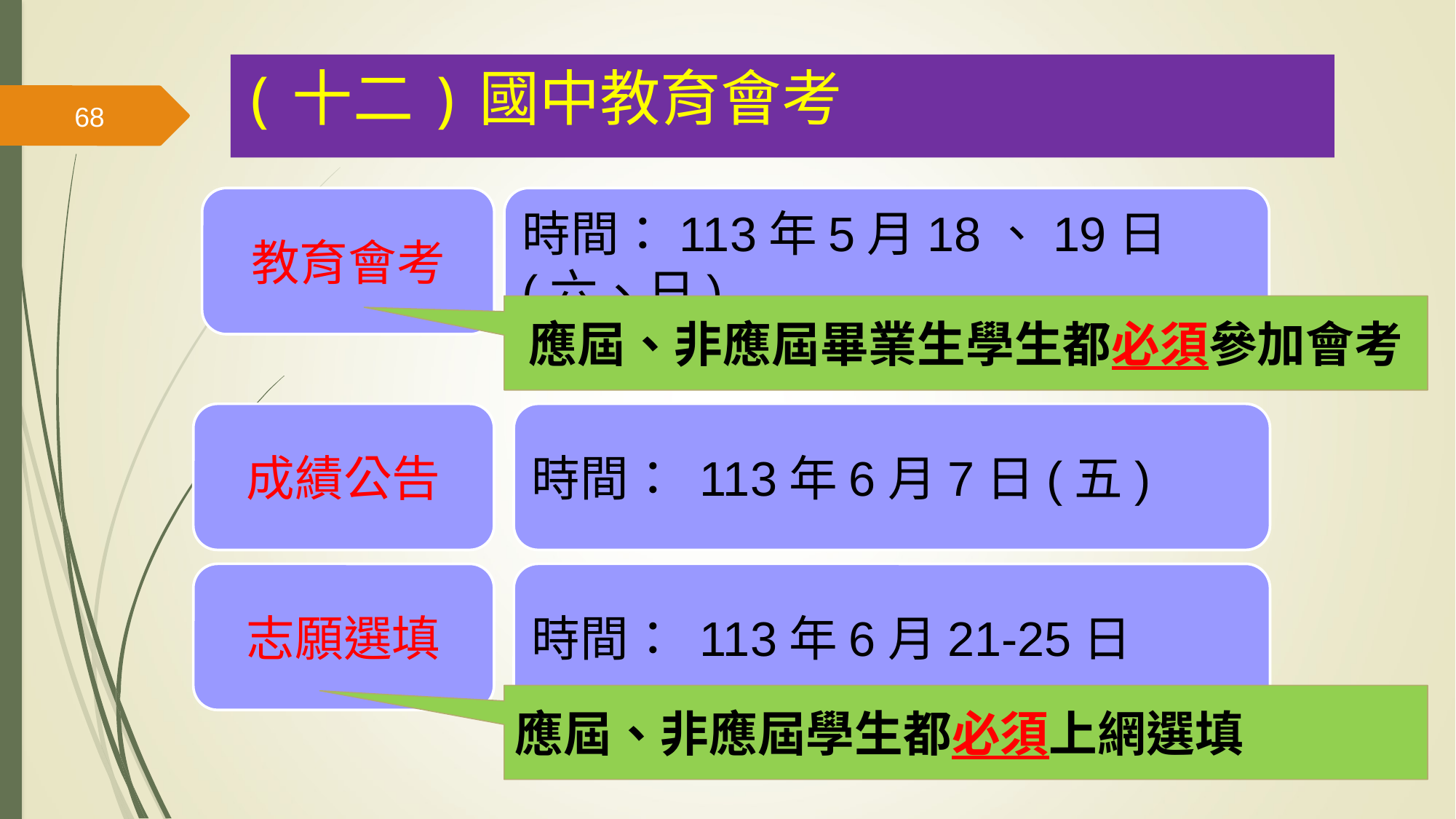

(十二)國中教育會考
68
教育會考
時間：113年5月18、19日(六、日)
應屆、非應屆畢業生學生都必須參加會考
成績公告
時間： 113年6月7日(五)
志願選填
時間： 113年6月21-25日
應屆、非應屆學生都必須上網選填